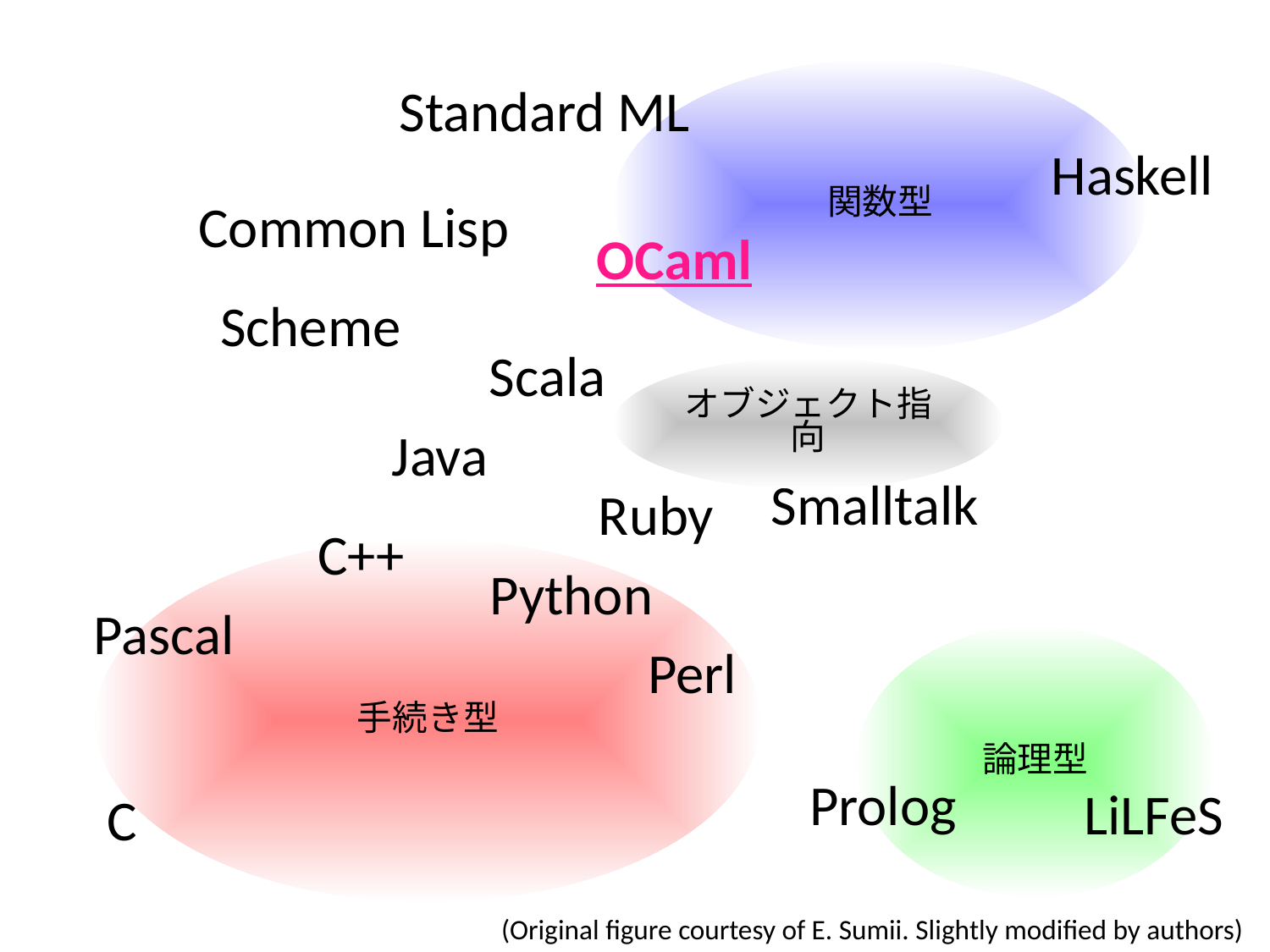

関数型
Standard ML
Haskell
Common Lisp
OCaml
Scheme
Scala

オブジェクト指向
Java
Smalltalk
Ruby
C++

手続き型
Python
Pascal

論理型
Perl
Prolog
LiLFeS
C
(Original figure courtesy of E. Sumii. Slightly modified by authors)